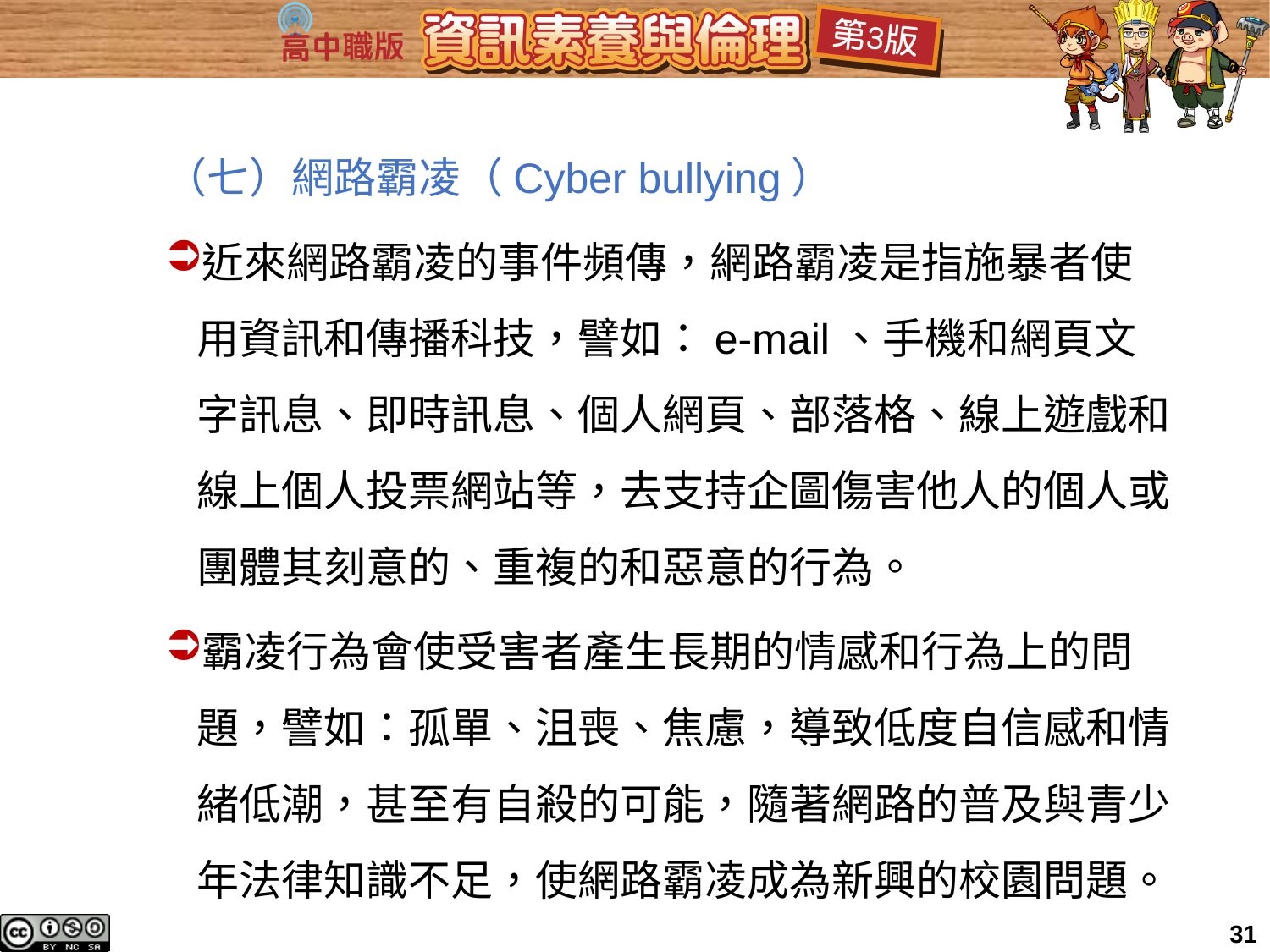

（七）網路霸凌（Cyber bullying）
近來網路霸凌的事件頻傳，網路霸凌是指施暴者使用資訊和傳播科技，譬如：e-mail、手機和網頁文字訊息、即時訊息、個人網頁、部落格、線上遊戲和線上個人投票網站等，去支持企圖傷害他人的個人或團體其刻意的、重複的和惡意的行為。
霸凌行為會使受害者產生長期的情感和行為上的問題，譬如：孤單、沮喪、焦慮，導致低度自信感和情緒低潮，甚至有自殺的可能，隨著網路的普及與青少年法律知識不足，使網路霸凌成為新興的校園問題。
31